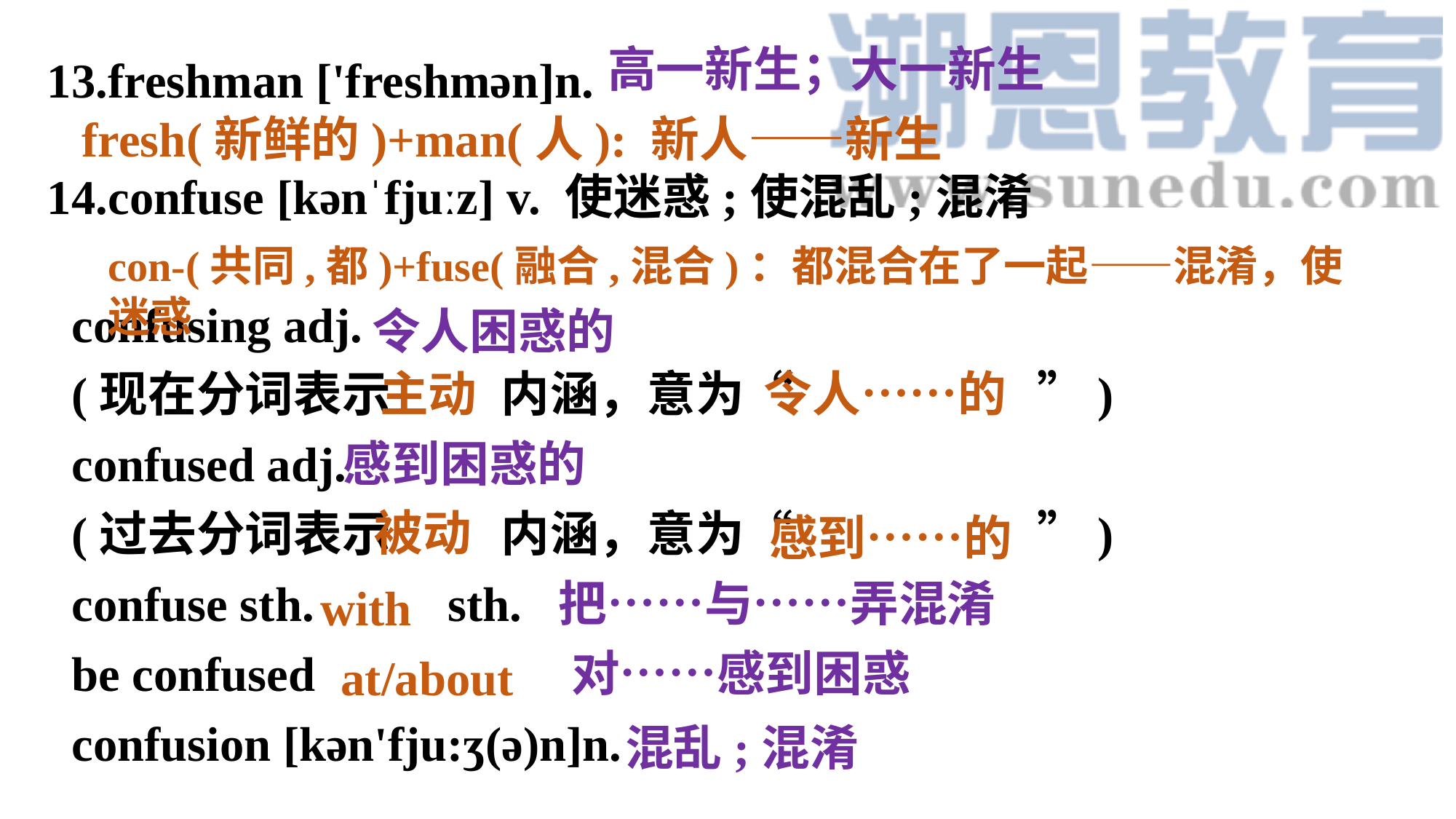

高一新生；大一新生
13.freshman ['freshmən]n.

14.confuse [kənˈfjuːz] v. 使迷惑;使混乱;混淆

  confusing adj.
  (现在分词表示          内涵，意为“                      ”)
  confused adj.
  (过去分词表示          内涵，意为“                      ”)
  confuse sth.           sth.  把……与……弄混淆
  be confused                    对……感到困惑
  confusion [kən'fju:ʒ(ə)n]n.
fresh(新鲜的)+man(人): 新人——新生
con-(共同,都)+fuse(融合,混合)：都混合在了一起——混淆，使迷惑
令人困惑的
主动
令人……的
感到困惑的
被动
感到……的
with
at/about
混乱;混淆